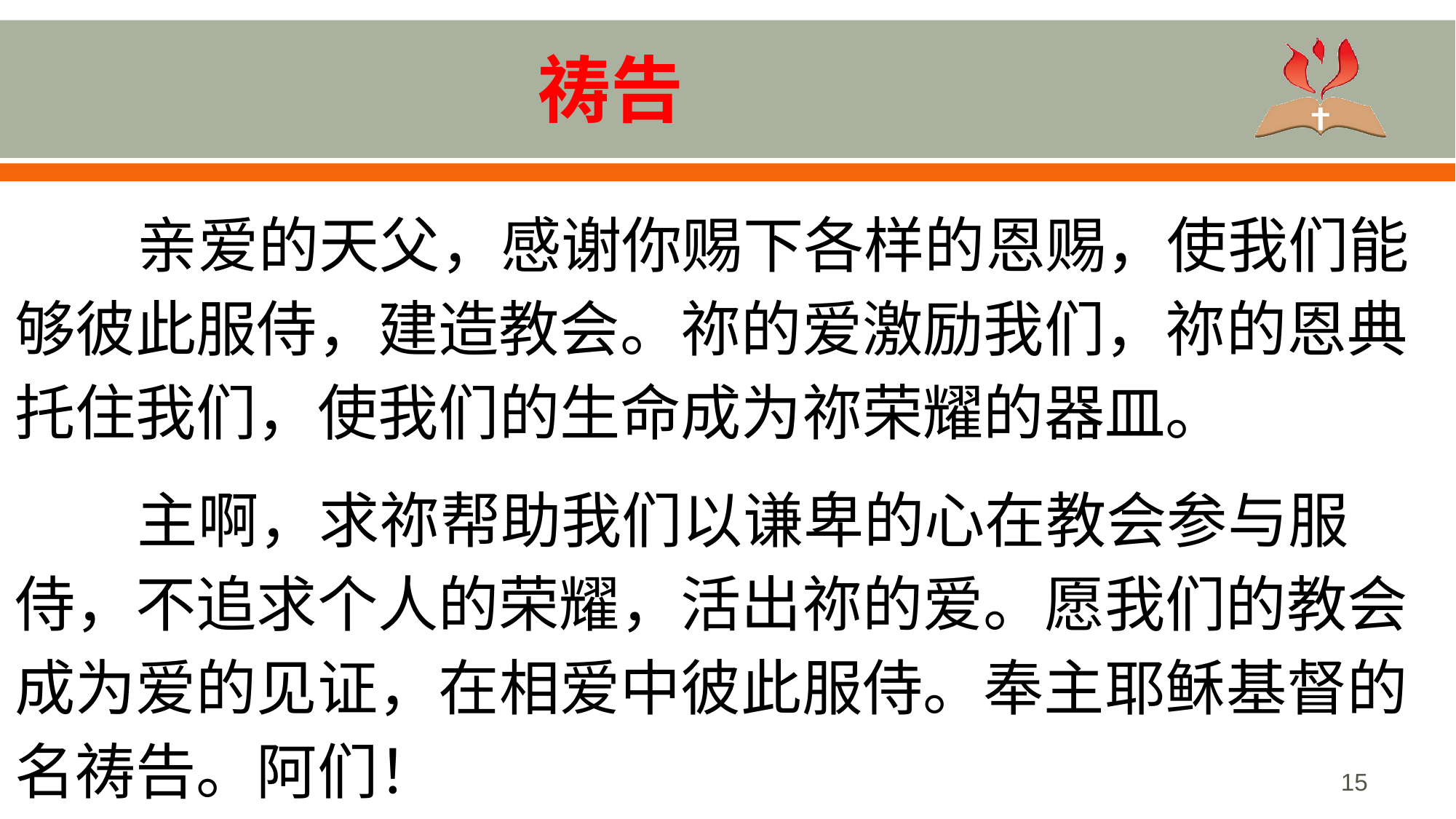

# 祷告
亲爱的天父，感谢你赐下各样的恩赐，使我们能够彼此服侍，建造教会。祢的爱激励我们，祢的恩典托住我们，使我们的生命成为祢荣耀的器皿。
主啊，求祢帮助我们以谦卑的心在教会参与服侍，不追求个人的荣耀，活出祢的爱。愿我们的教会成为爱的见证，在相爱中彼此服侍。奉主耶稣基督的名祷告。阿们！

15